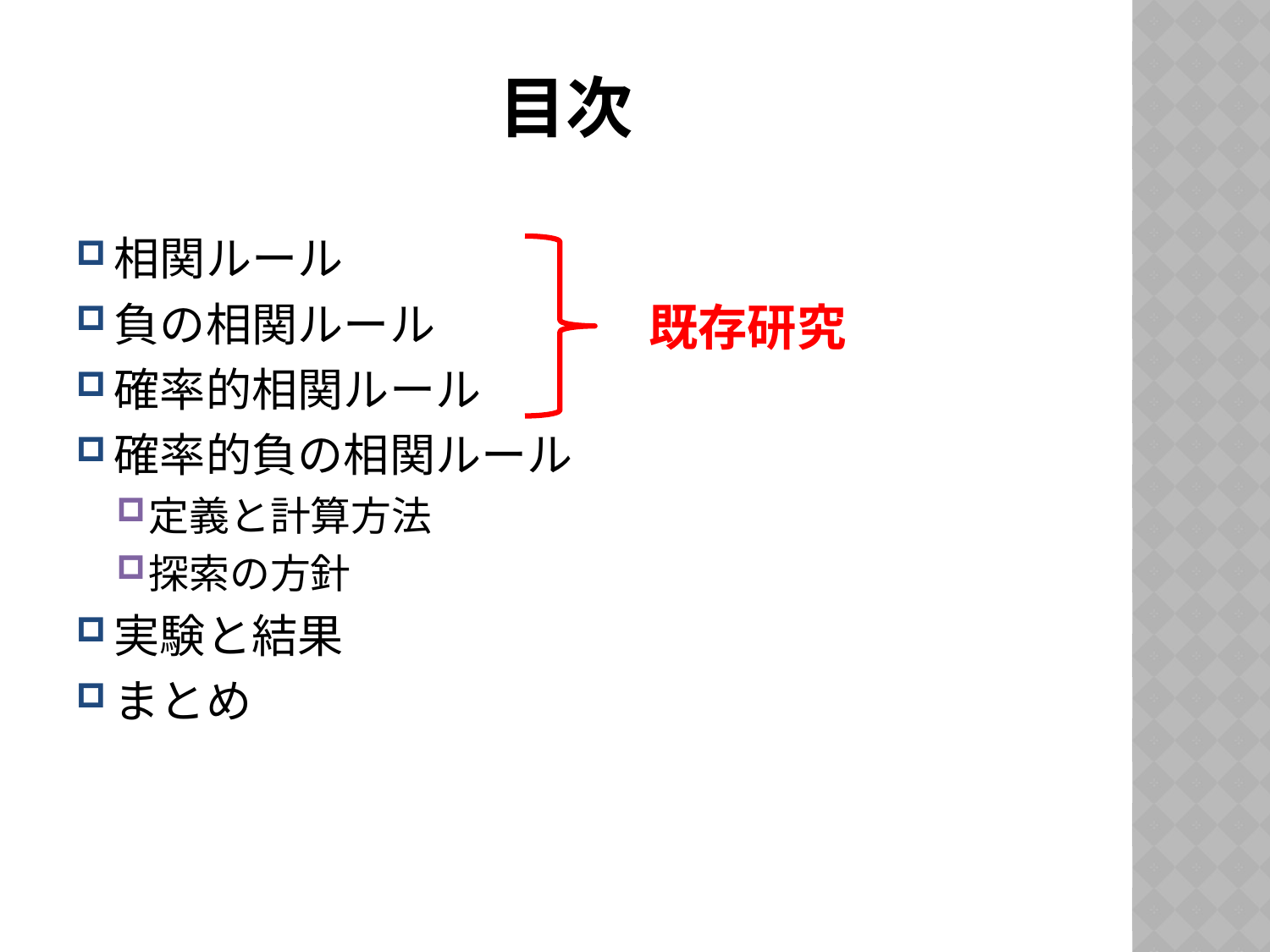

# 目次
相関ルール
負の相関ルール
確率的相関ルール
確率的負の相関ルール
定義と計算方法
探索の方針
実験と結果
まとめ

既存研究